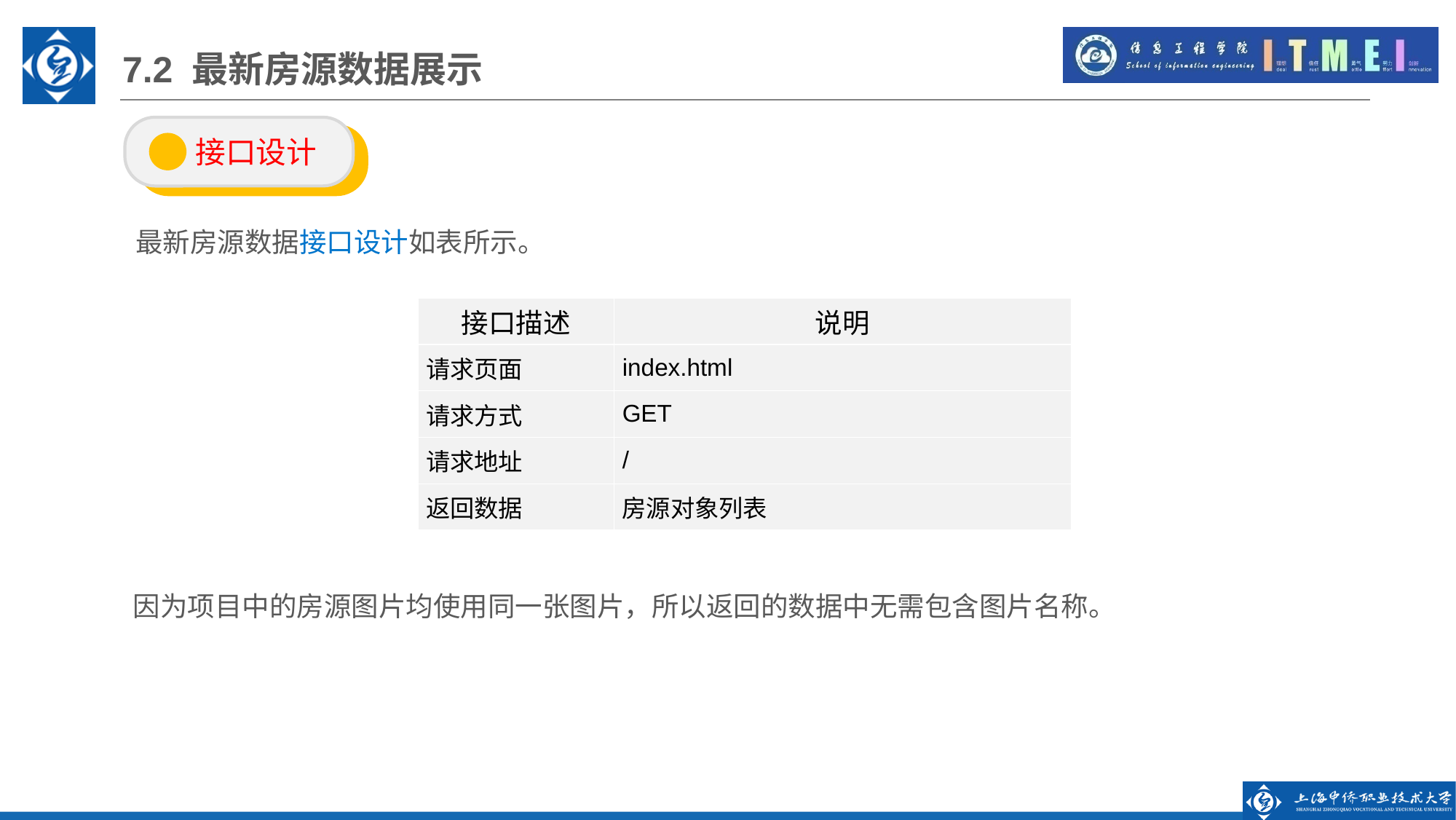

7.2 最新房源数据展示
    接口设计

最新房源数据接口设计如表所示。
| 接口描述 | 说明 |
| --- | --- |
| 请求页面 | index.html |
| 请求方式 | GET |
| 请求地址 | / |
| 返回数据 | 房源对象列表 |
因为项目中的房源图片均使用同一张图片，所以返回的数据中无需包含图片名称。